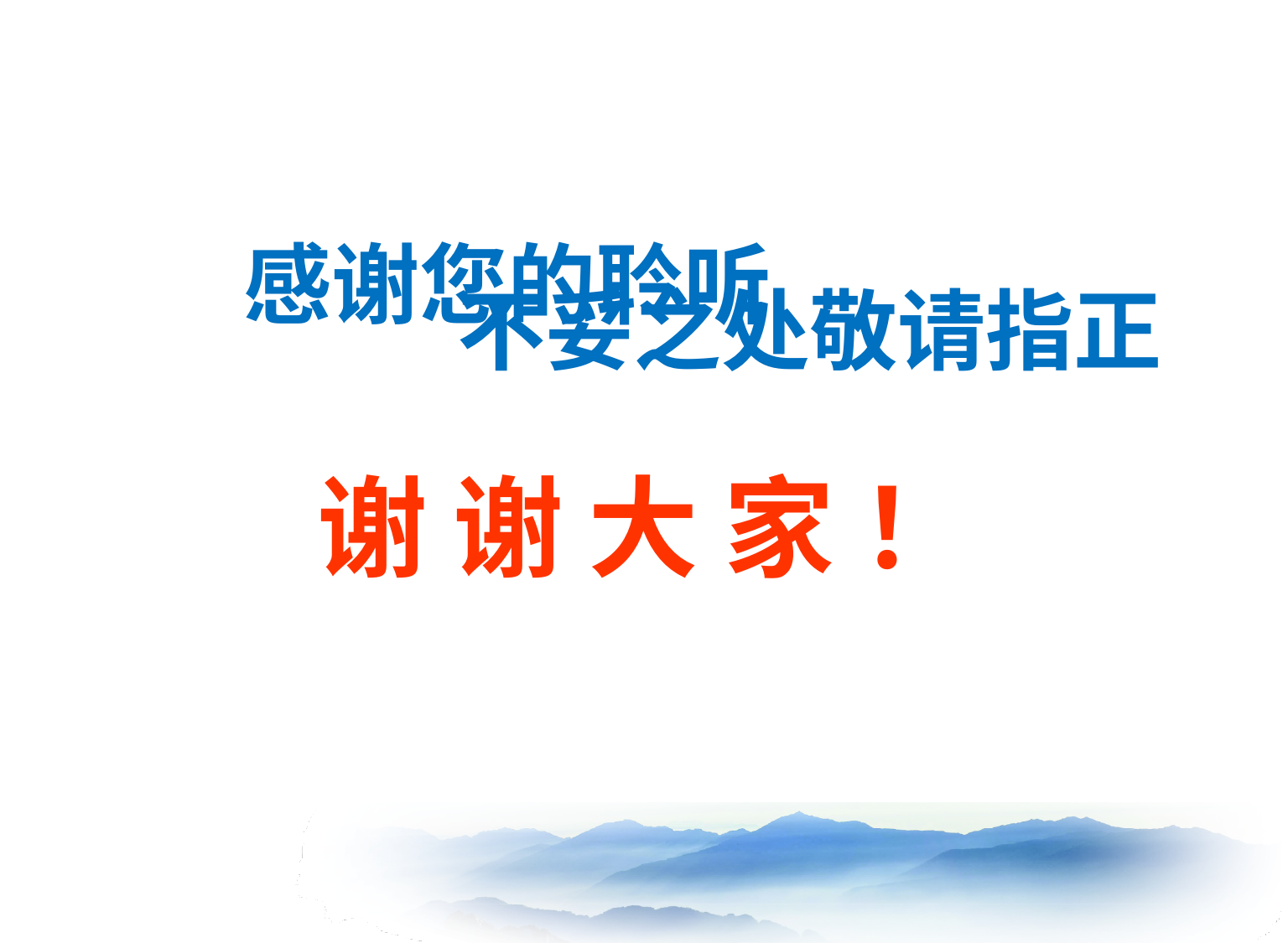

感谢您的聆听
                不妥之处敬请指正

谢 谢 大 家 ！